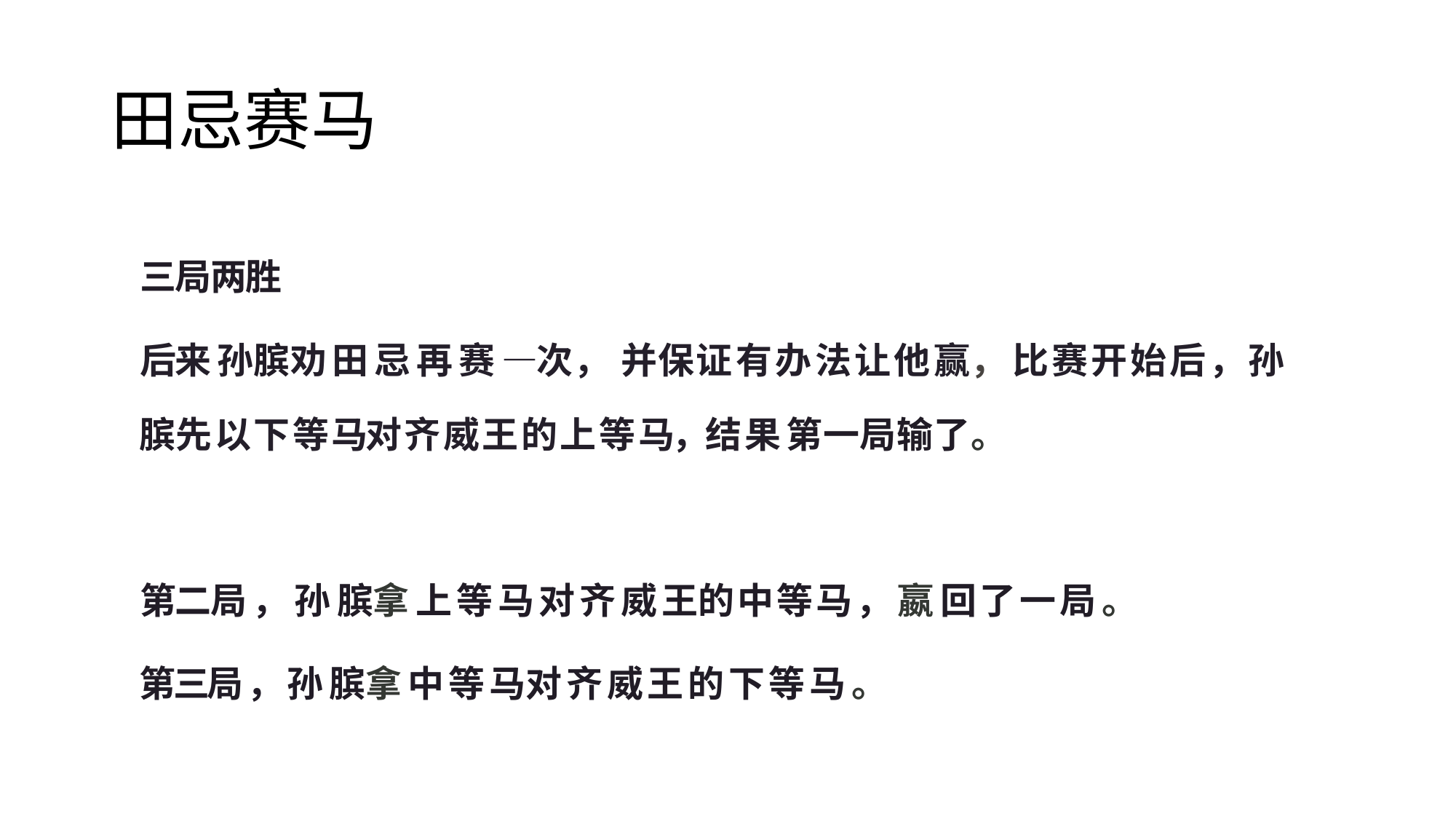

# 田忌赛马
三局两胜
后来 孙膑劝 田 忌 再 赛 —次， 并保证 有 办 法 让 他 赢， 比 赛 开 始 后 ， 孙膑先 以 下 等 马对 齐 威 王 的 上 等 马，结 果 第一局输了。

第二局 ， 孙 膑拿 上 等 马 对 齐 威 王的 中 等 马 ， 嬴 回 了 一 局 。
第三局 ， 孙 膑拿 中 等 马对 齐 威 王 的 下 等 马 。